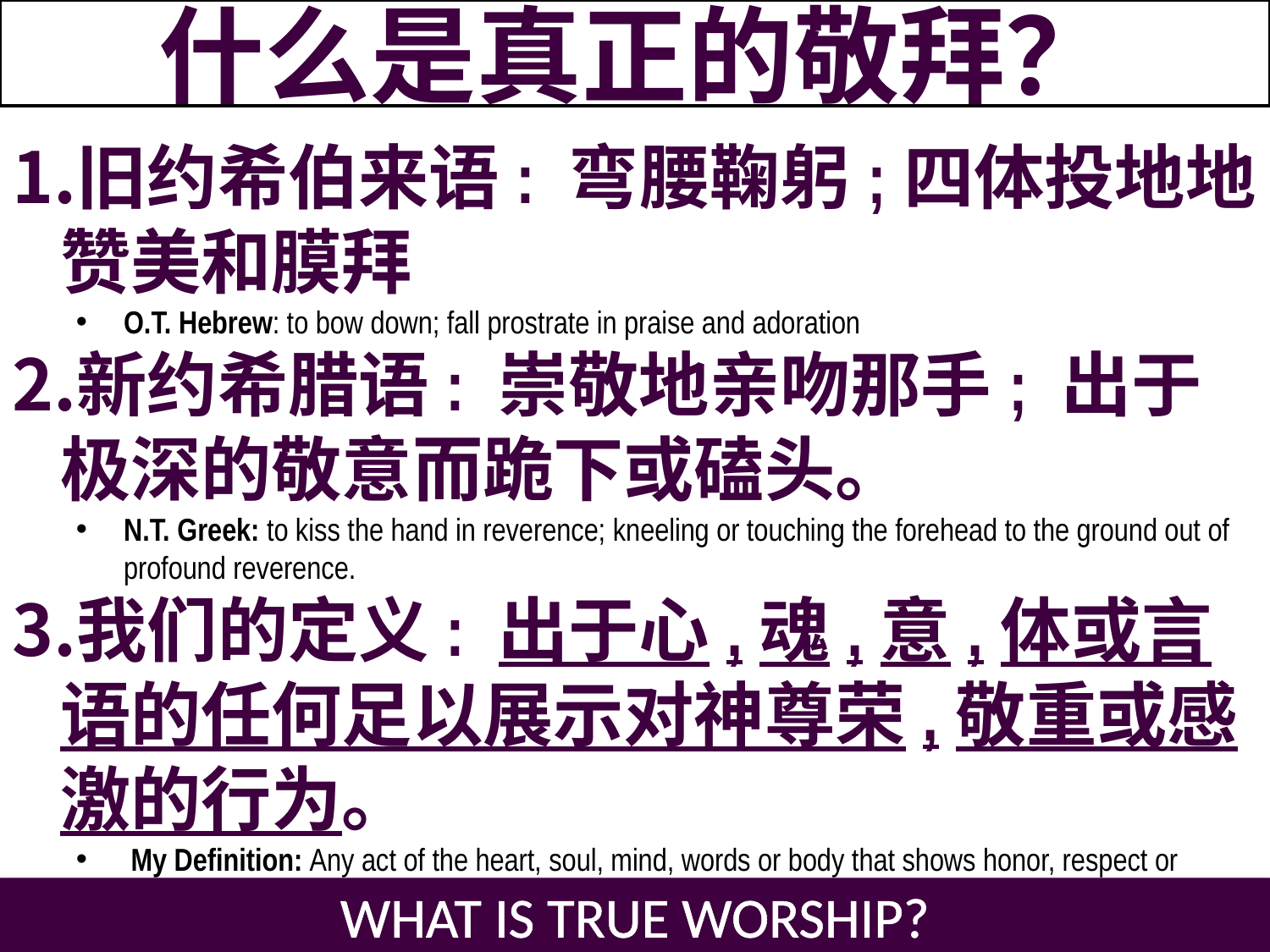

什么是真正的敬拜？
旧约希伯来语: 弯腰鞠躬;四体投地地赞美和膜拜
O.T. Hebrew: to bow down; fall prostrate in praise and adoration
新约希腊语: 崇敬地亲吻那手; 出于极深的敬意而跪下或磕头。
N.T. Greek: to kiss the hand in reverence; kneeling or touching the forehead to the ground out of profound reverence.
我们的定义: 出于心,魂,意,体或言语的任何足以展示对神尊荣,敬重或感激的行为。
 My Definition: Any act of the heart, soul, mind, words or body that shows honor, respect or appreciation to God for all He has done.
WHAT IS TRUE WORSHIP?